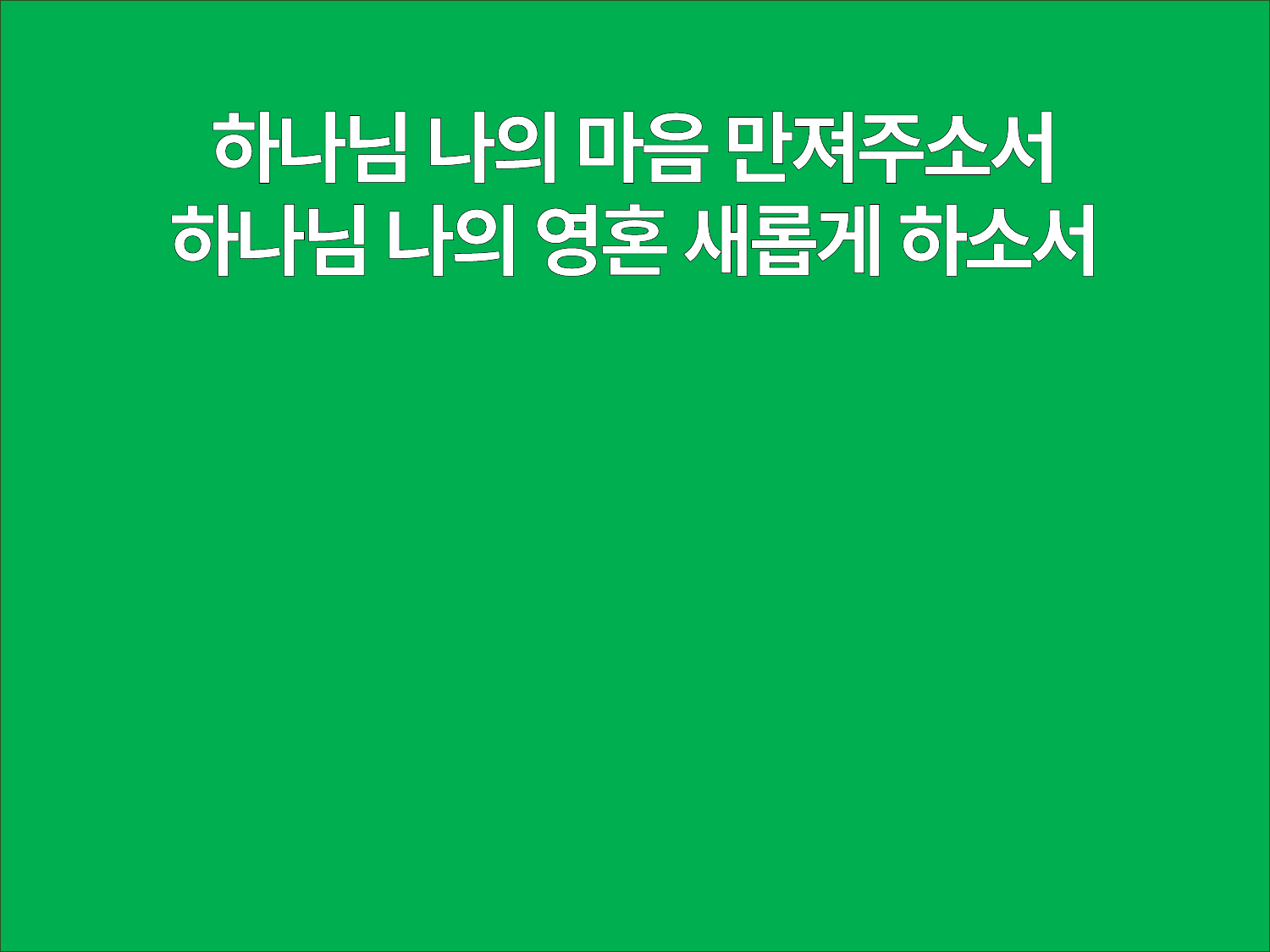

하나님 나의 마음 만져주소서
하나님 나의 영혼 새롭게 하소서